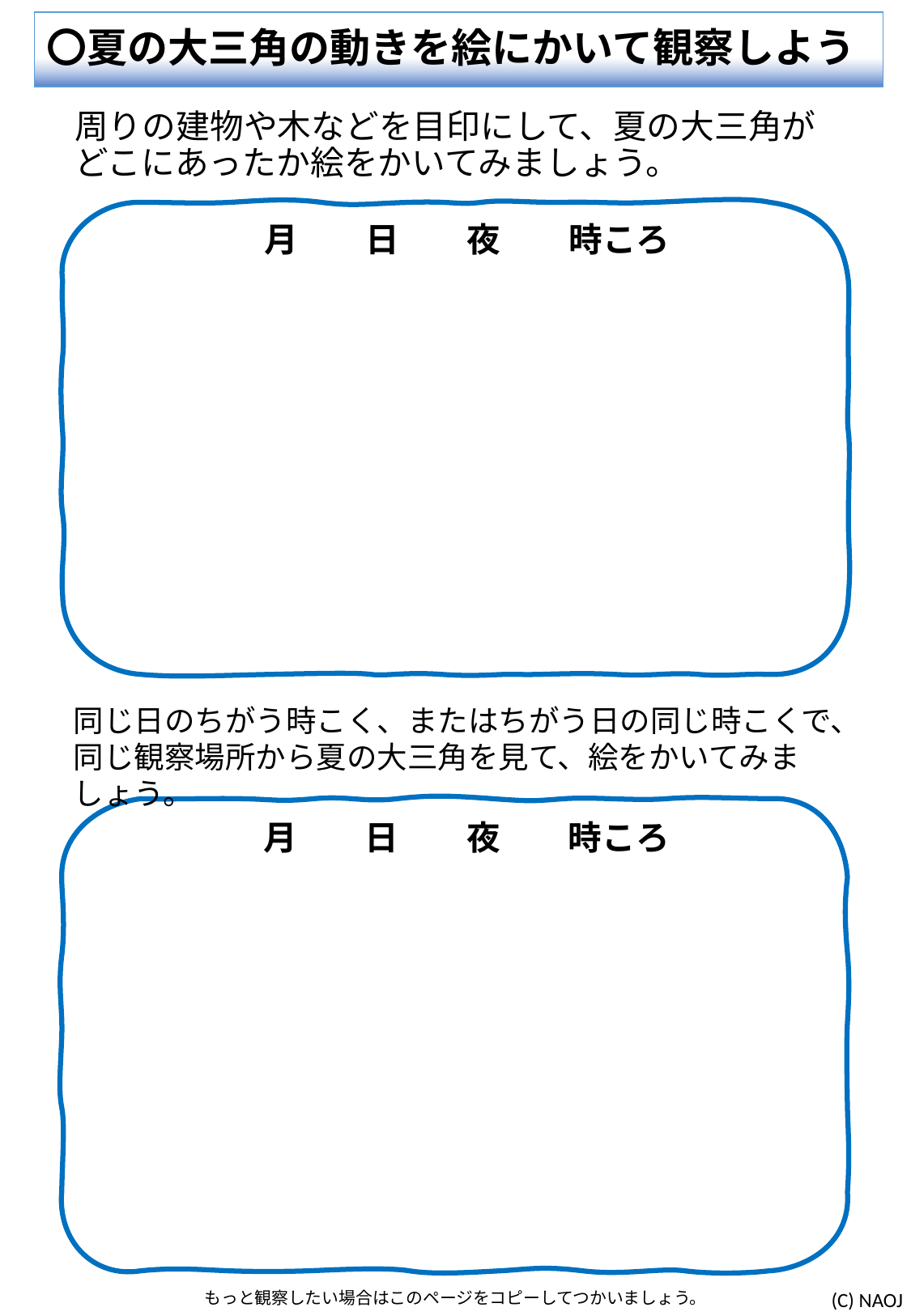

# 〇夏の大三角の動きを絵にかいて観察しよう
周りの建物や木などを目印にして、夏の大三角がどこにあったか絵をかいてみましょう。

　月　　日　　夜　　時ころ
同じ日のちがう時こく、またはちがう日の同じ時こくで、同じ観察場所から夏の大三角を見て、絵をかいてみましょう。

　月　　日　　夜　　時ころ
もっと観察したい場合はこのページをコピーしてつかいましょう。
(C) NAOJ